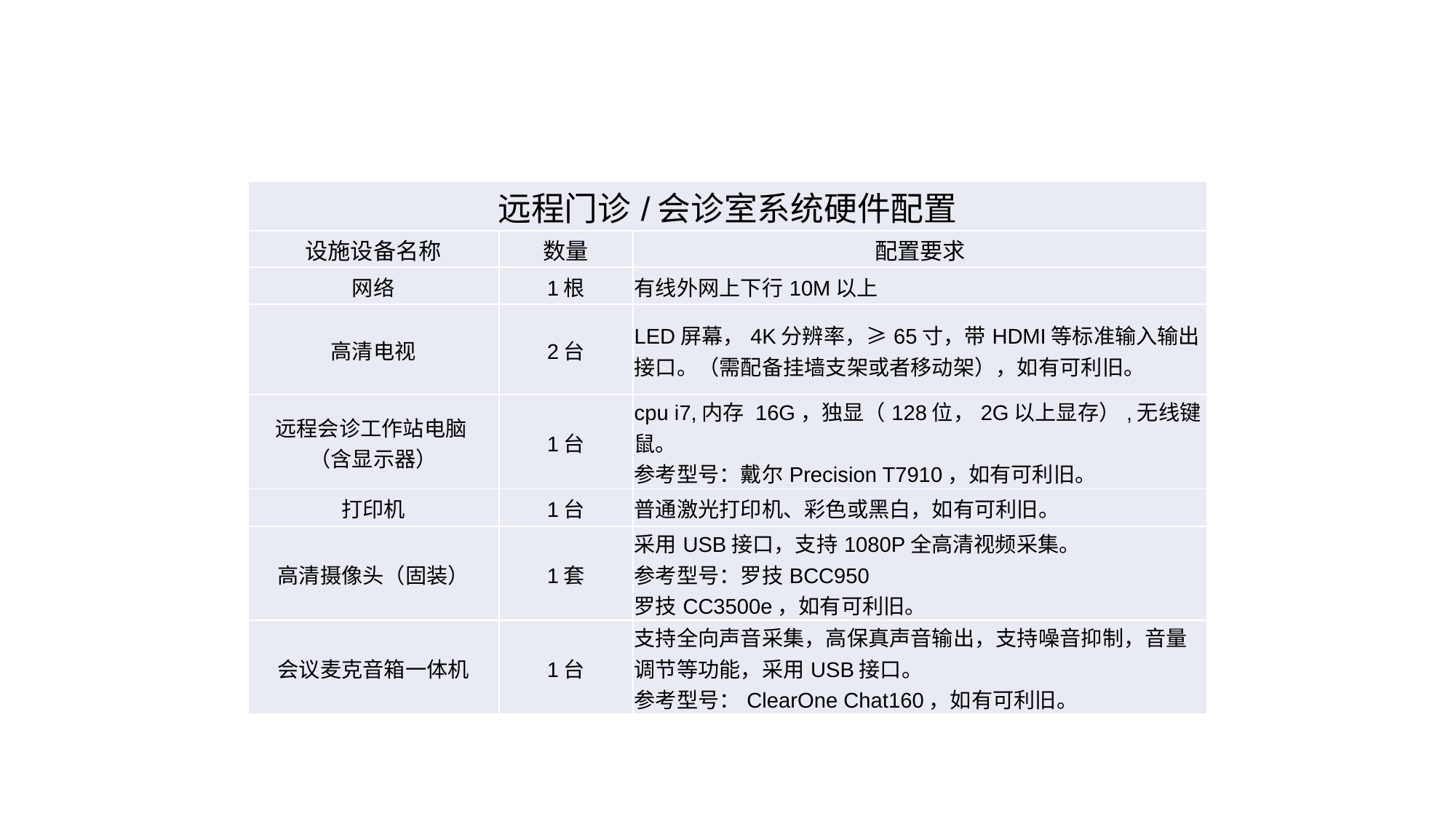

| 远程门诊/会诊室系统硬件配置 |  |  |
| --- | --- | --- |
| 设施设备名称 | 数量 | 配置要求 |
| 网络 | 1根 | 有线外网上下行10M以上 |
| 高清电视 | 2台 | LED屏幕，4K分辨率，≥65寸，带HDMI等标准输入输出接口。（需配备挂墙支架或者移动架），如有可利旧。 |
| 远程会诊工作站电脑 （含显示器） | 1台 | cpu i7,内存 16G，独显（128位，2G以上显存）,无线键鼠。 参考型号：戴尔Precision T7910，如有可利旧。 |
| 打印机 | 1台 | 普通激光打印机、彩色或黑白，如有可利旧。 |
| 高清摄像头（固装） | 1套 | 采用USB接口，支持1080P全高清视频采集。 参考型号：罗技BCC950 罗技CC3500e，如有可利旧。 |
| 会议麦克音箱一体机 | 1台 | 支持全向声音采集，高保真声音输出，支持噪音抑制，音量调节等功能，采用USB接口。 参考型号：ClearOne Chat160，如有可利旧。 |